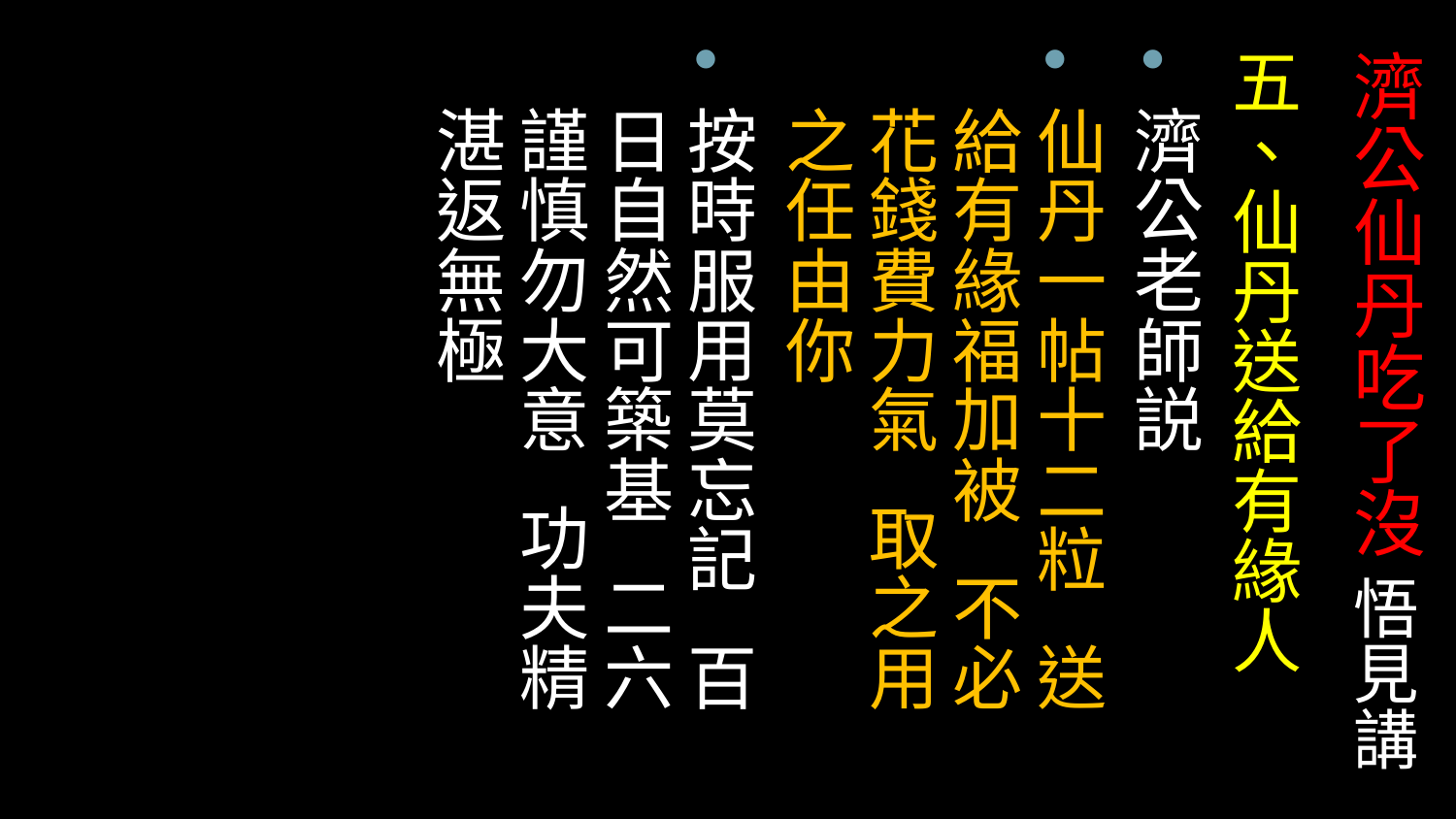

五、仙丹送給有緣人
濟公老師説
仙丹一帖十二粒   送給有緣福加被   不必花錢費力氣   取之用之任由你
按時服用莫忘記   百日自然可築基   二六謹慎勿大意   功夫精湛返無極

# 濟公仙丹吃了沒 悟見講